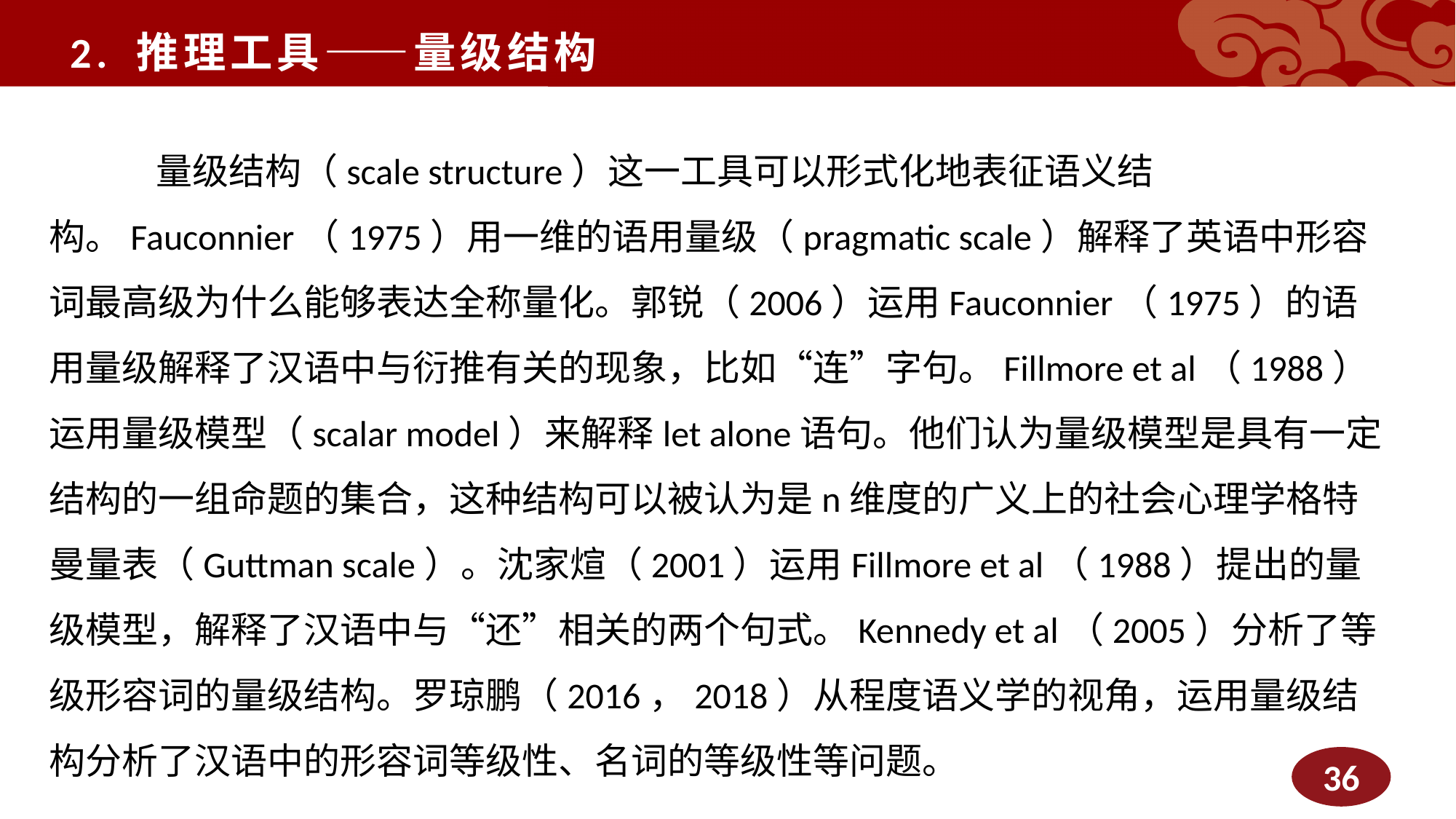

2. 推理工具——量级结构
            量级结构（scale structure）这一工具可以形式化地表征语义结构。Fauconnier（1975）用一维的语用量级（pragmatic scale）解释了英语中形容词最高级为什么能够表达全称量化。郭锐（2006）运用Fauconnier（1975）的语用量级解释了汉语中与衍推有关的现象，比如“连”字句。Fillmore et al（1988）运用量级模型（scalar model）来解释let alone语句。他们认为量级模型是具有一定结构的一组命题的集合，这种结构可以被认为是n维度的广义上的社会心理学格特曼量表（Guttman scale）。沈家煊（2001）运用Fillmore et al（1988）提出的量级模型，解释了汉语中与“还”相关的两个句式。Kennedy et al（2005）分析了等级形容词的量级结构。罗琼鹏（2016，2018）从程度语义学的视角，运用量级结构分析了汉语中的形容词等级性、名词的等级性等问题。